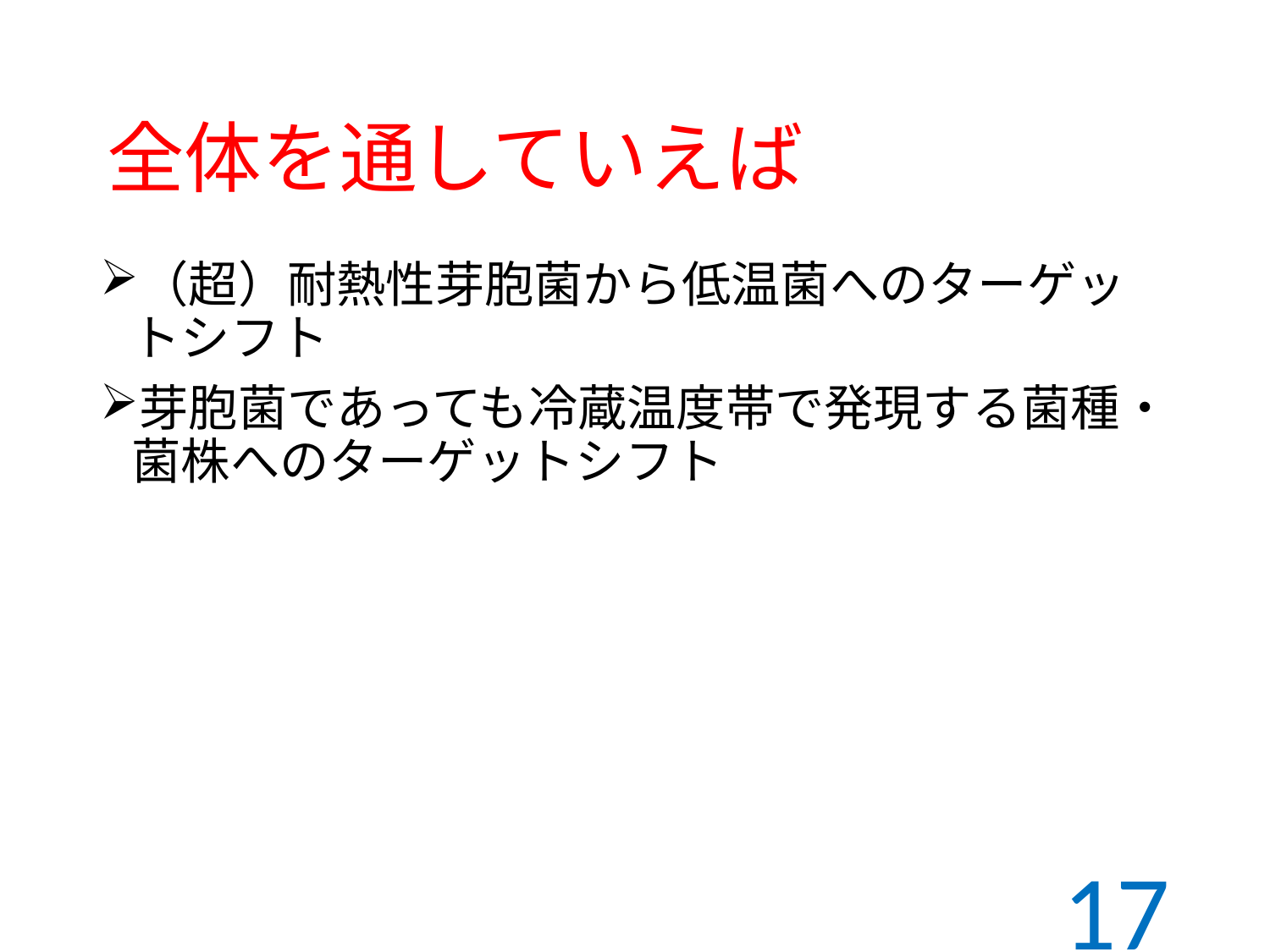

# 全体を通していえば
（超）耐熱性芽胞菌から低温菌へのターゲットシフト
芽胞菌であっても冷蔵温度帯で発現する菌種・菌株へのターゲットシフト

17